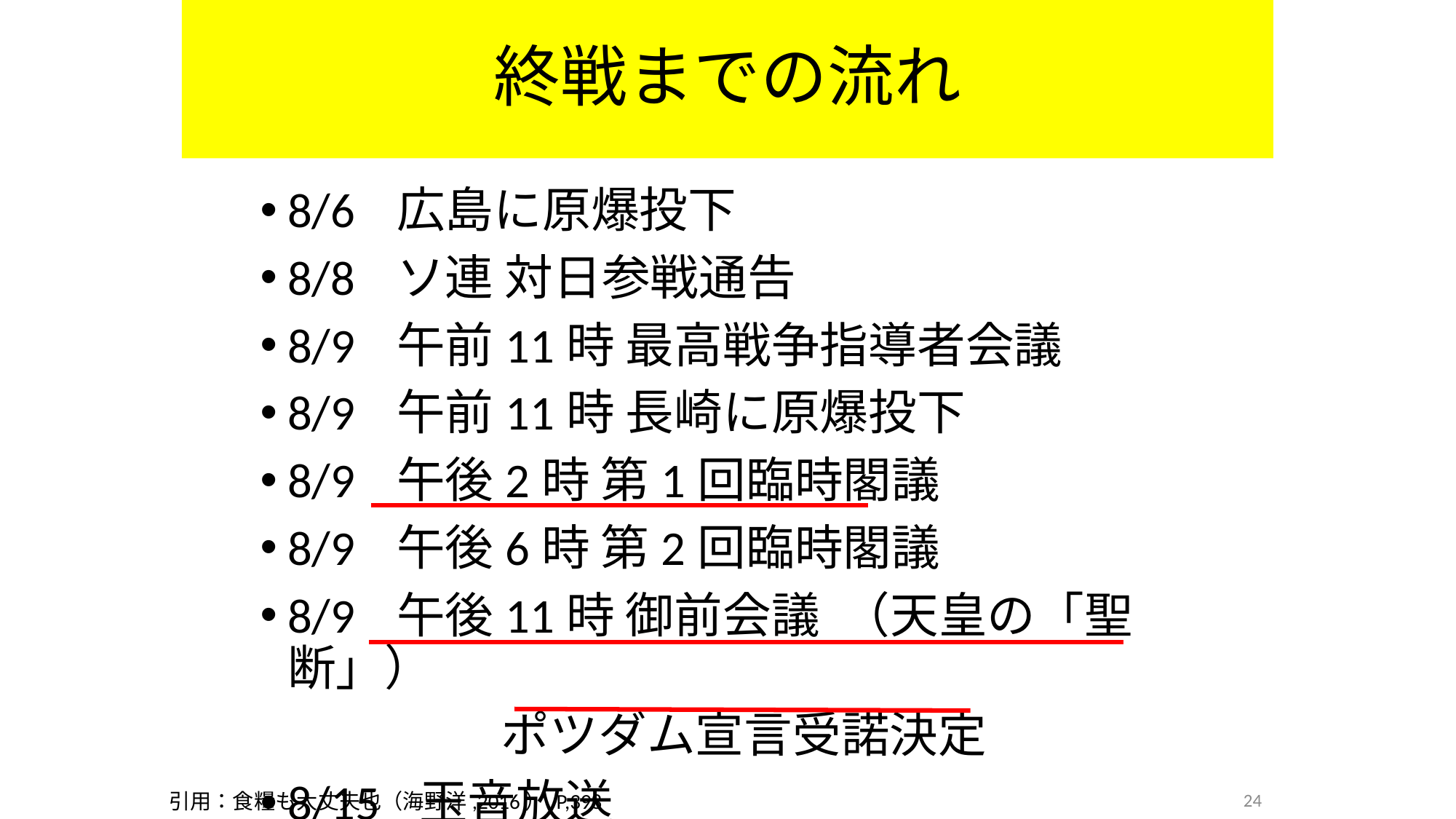

# 終戦までの流れ
8/6	広島に原爆投下
8/8	ソ連 対日参戦通告
8/9	午前11時 最高戦争指導者会議
8/9	午前11時 長崎に原爆投下
8/9	午後2時 第1回臨時閣議
8/9	午後6時 第2回臨時閣議
8/9	午後11時 御前会議  （天皇の「聖断」）
ポツダム宣言受諾決定
8/15	 玉音放送
24
引用：食糧も大丈夫也（海野洋,2016） P,398